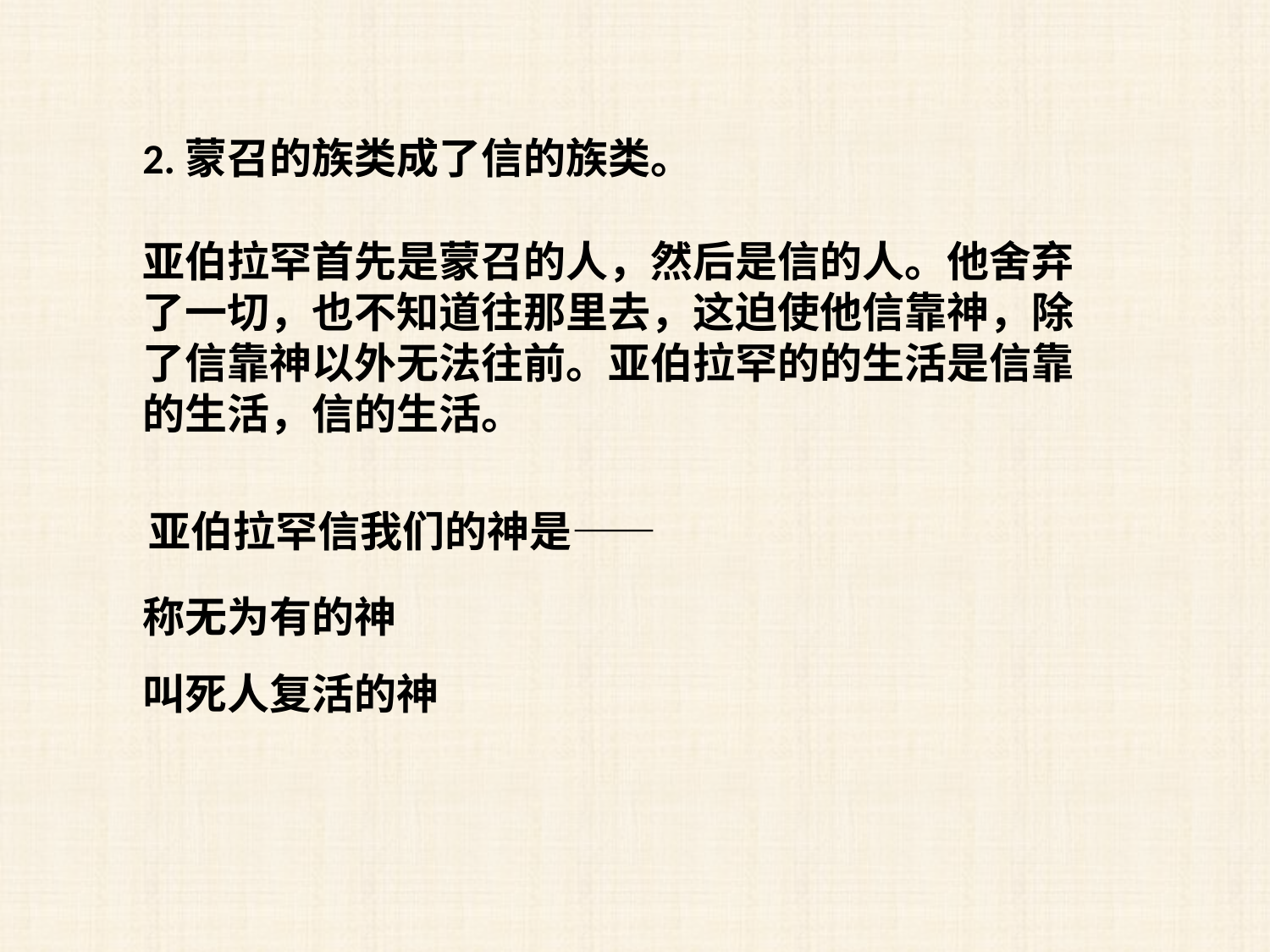

2.蒙召的族类成了信的族类。
亚伯拉罕首先是蒙召的人，然后是信的人。他舍弃了一切，也不知道往那里去，这迫使他信靠神，除了信靠神以外无法往前。亚伯拉罕的的生活是信靠的生活，信的生活。
亚伯拉罕信我们的神是——
称无为有的神
叫死人复活的神